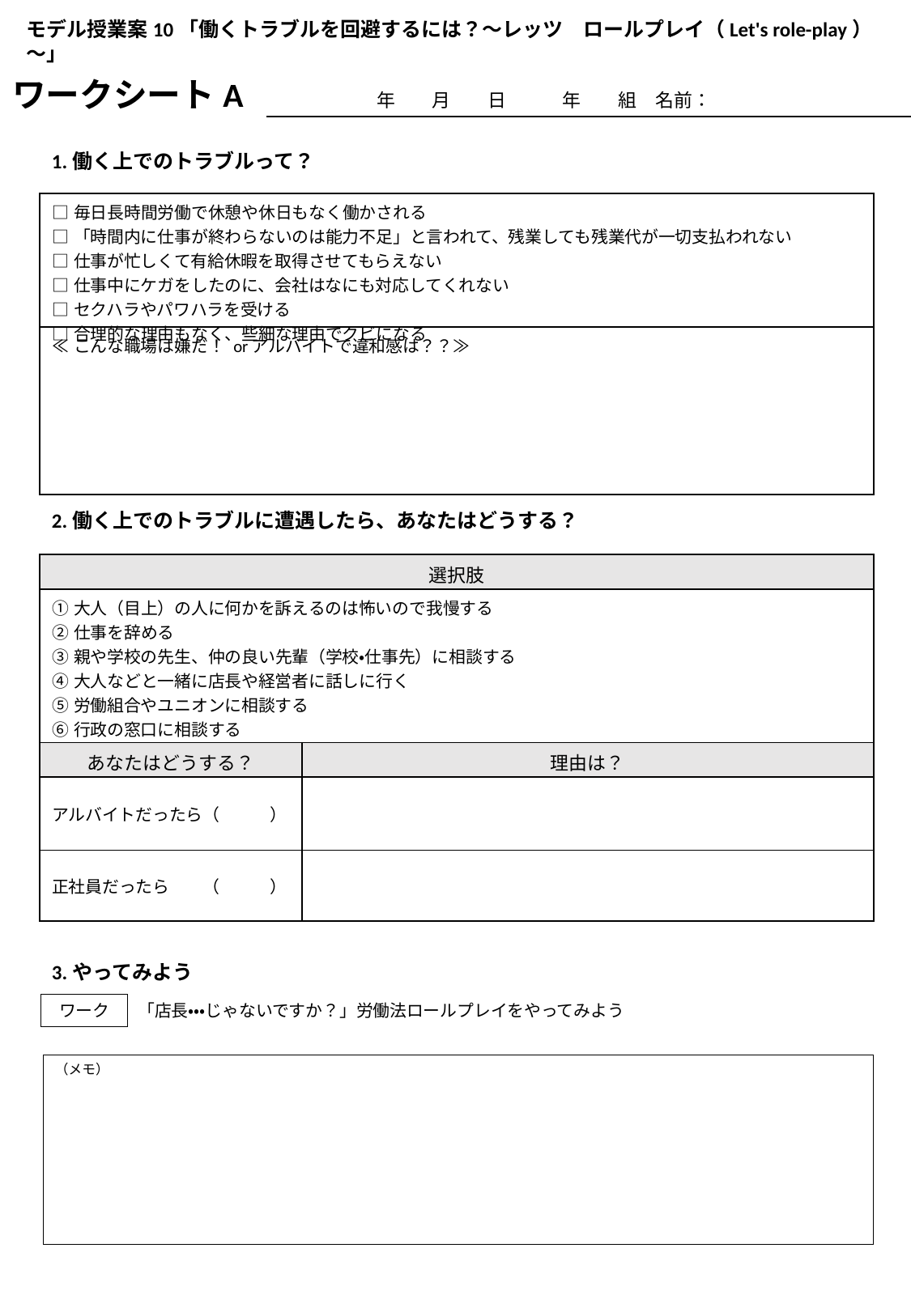

ワークシートA　　　　年　　月　　日　　　年　　組　名前：
モデル授業案10「働くトラブルを回避するには？～レッツ　ロールプレイ（Let's role-play）～」
1.働く上でのトラブルって？
| □毎日長時間労働で休憩や休日もなく働かされる □「時間内に仕事が終わらないのは能力不足」と言われて、残業しても残業代が一切支払われない □仕事が忙しくて有給休暇を取得させてもらえない □仕事中にケガをしたのに、会社はなにも対応してくれない □セクハラやパワハラを受ける □合理的な理由もなく、些細な理由でクビになる |
| --- |
| ≪こんな職場は嫌だ！ orアルバイトで違和感は？？≫ |
2.働く上でのトラブルに遭遇したら、あなたはどうする？
| 選択肢 |  |
| --- | --- |
| ①大人（目上）の人に何かを訴えるのは怖いので我慢する ②仕事を辞める ③親や学校の先生、仲の良い先輩（学校・仕事先）に相談する ④大人などと一緒に店長や経営者に話しに行く ⑤労働組合やユニオンに相談する ⑥行政の窓口に相談する ⑦その他 |  |
| あなたはどうする？ | 理由は？ |
| アルバイトだったら（　　　） |  |
| 正社員だったら　　（　　　） |  |
3.やってみよう
ワーク
　「店長・・・じゃないですか？」労働法ロールプレイをやってみよう
（メモ）